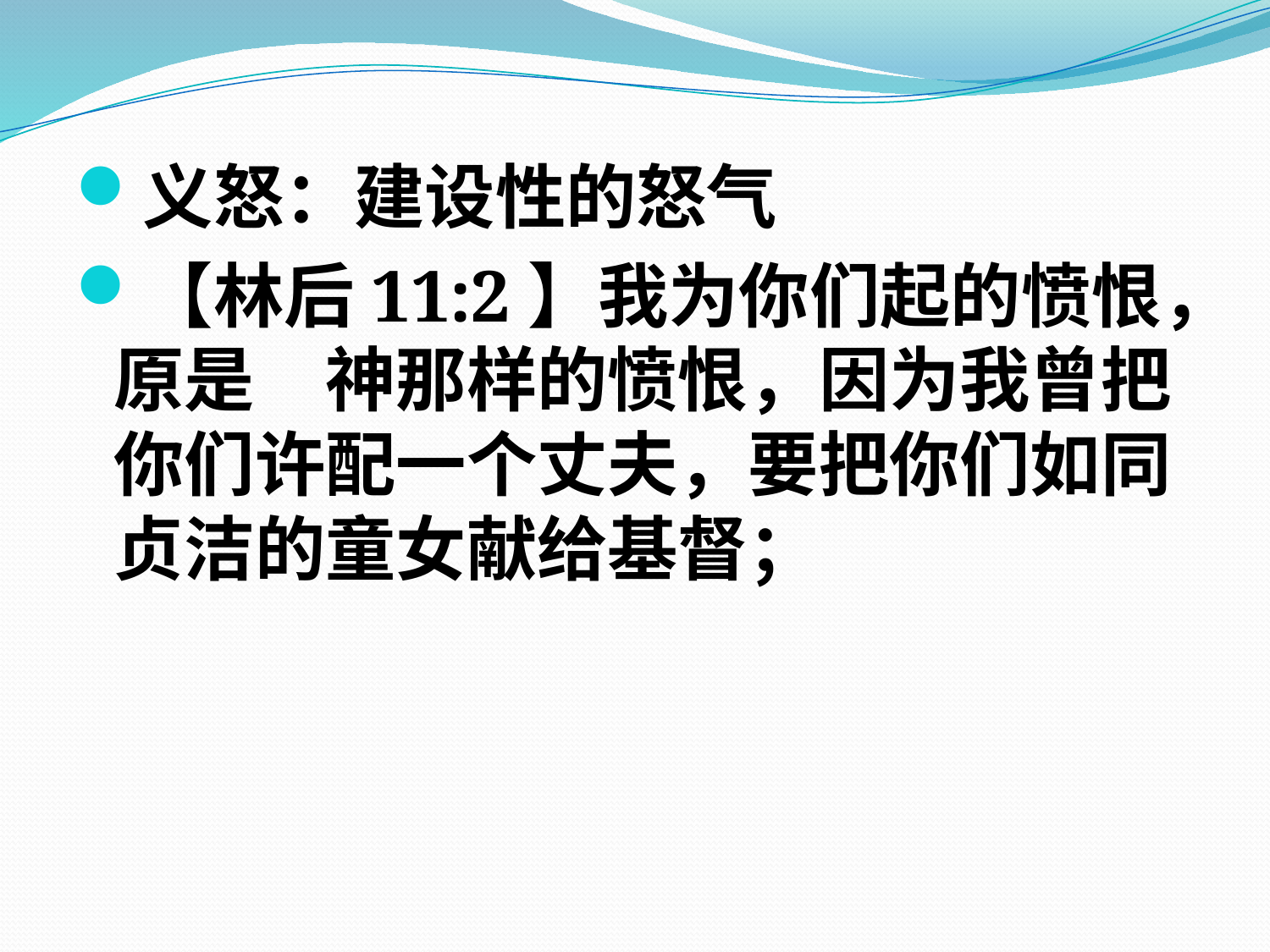

义怒：建设性的怒气
【林后11:2】我为你们起的愤恨，原是　神那样的愤恨，因为我曾把你们许配一个丈夫，要把你们如同贞洁的童女献给基督；